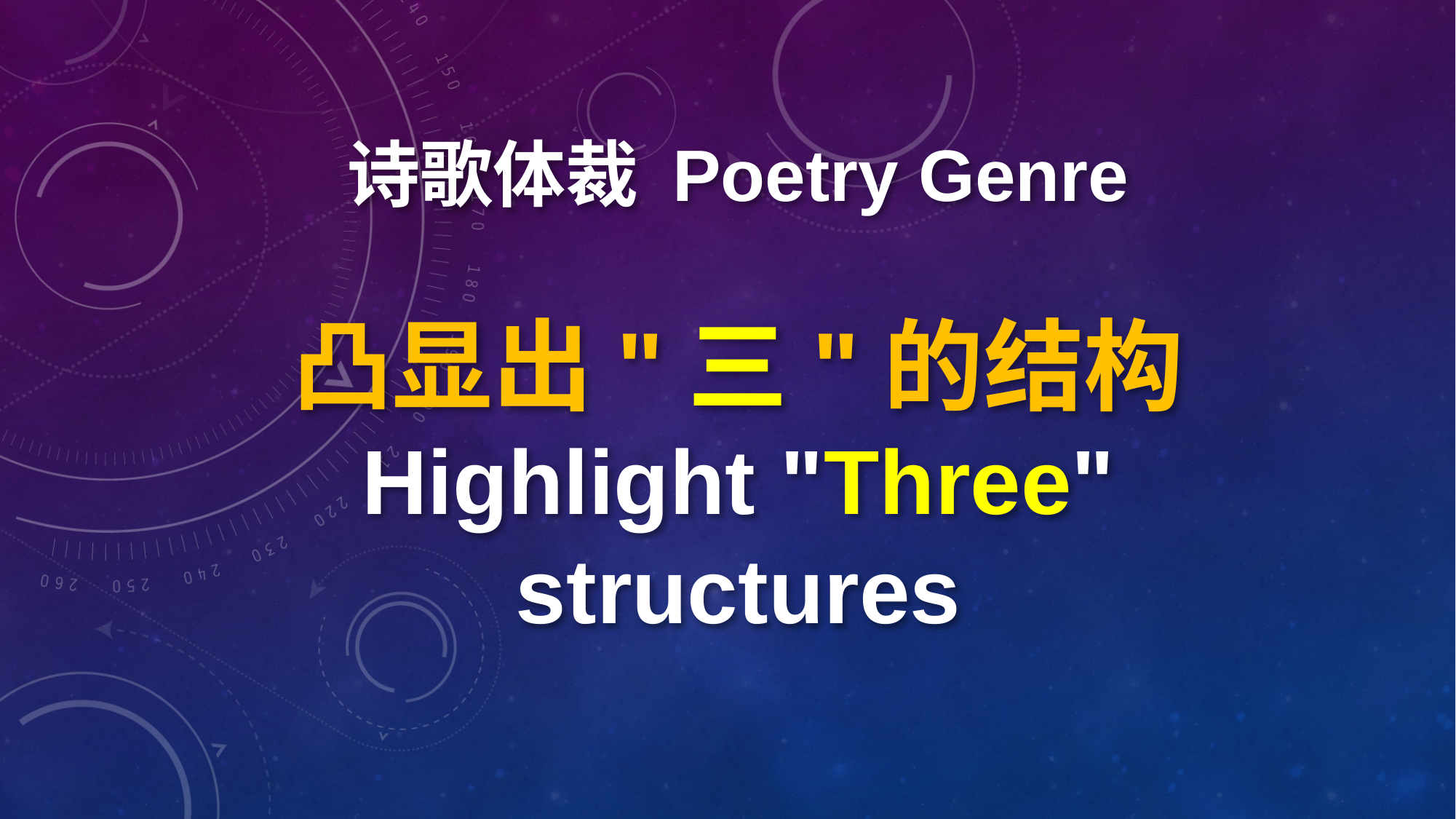

诗歌体裁 Poetry Genre

凸显出"三"的结构
Highlight "Three" structures